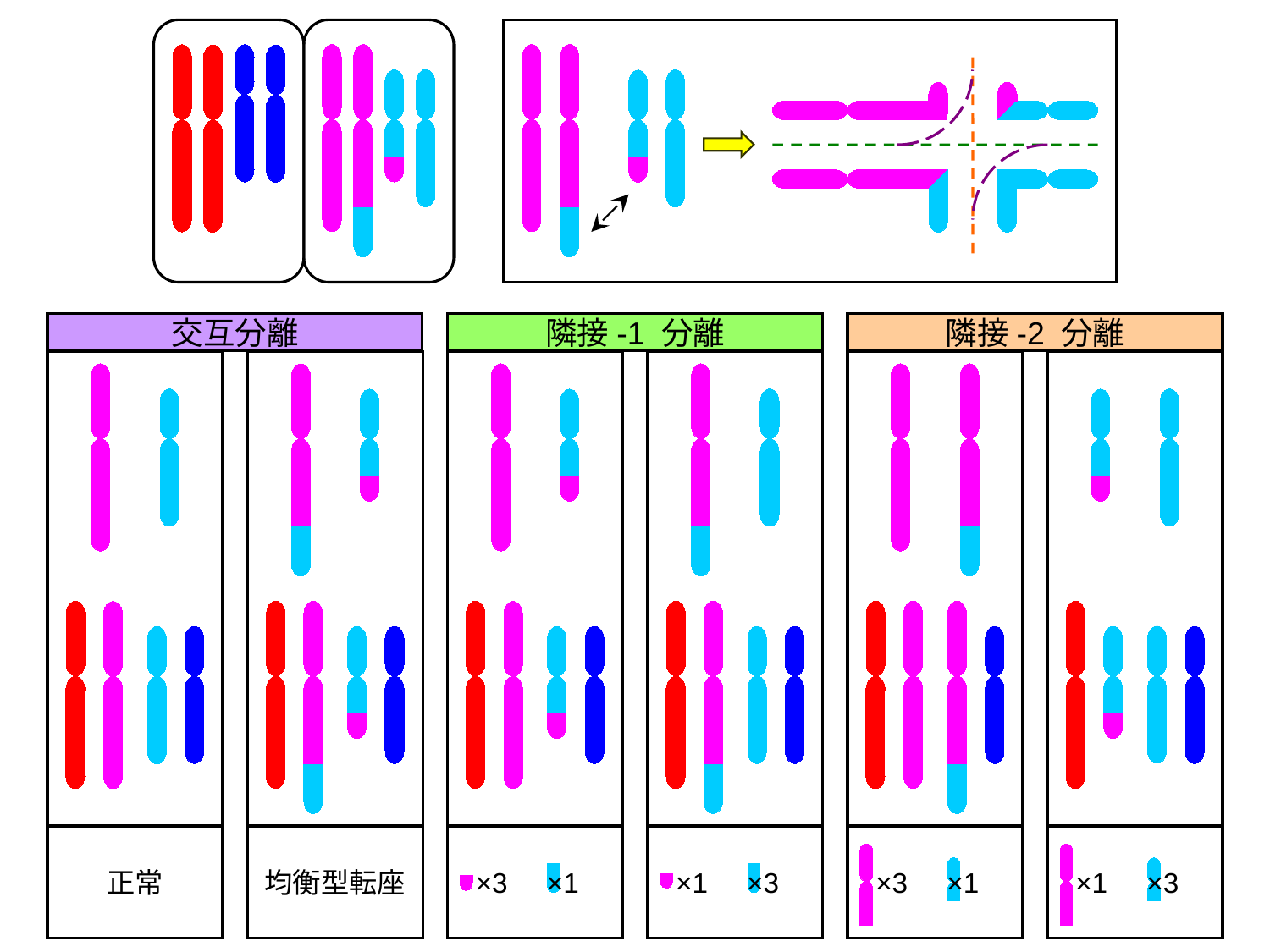

交互分離
隣接-1 分離
隣接-2 分離

正常
均衡型転座
  ×3     ×1
  ×1     ×3
  ×3     ×1
  ×1     ×3